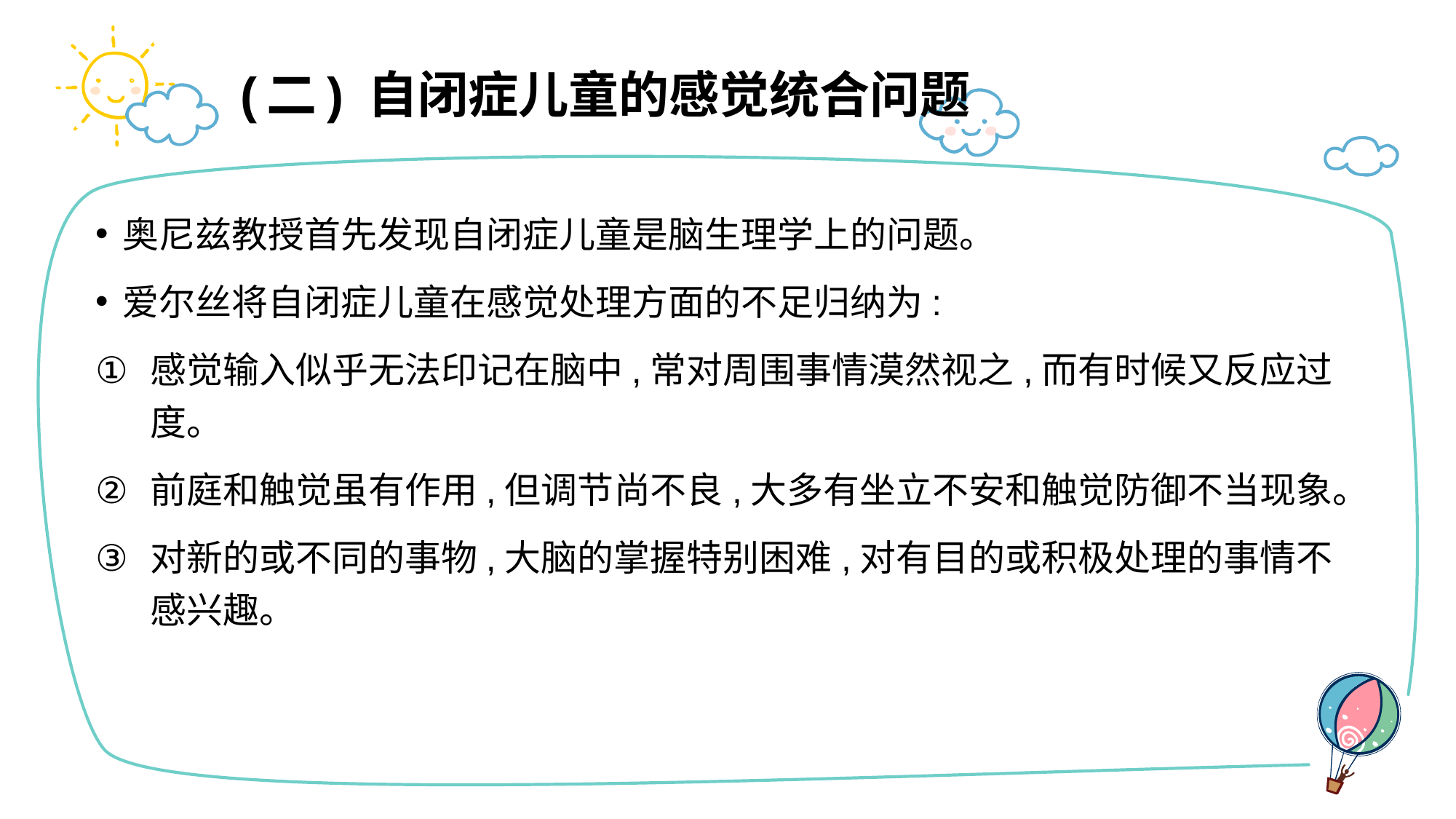

# (二) 自闭症儿童的感觉统合问题
奥尼兹教授首先发现自闭症儿童是脑生理学上的问题。
爱尔丝将自闭症儿童在感觉处理方面的不足归纳为:
感觉输入似乎无法印记在脑中,常对周围事情漠然视之,而有时候又反应过度。
前庭和触觉虽有作用,但调节尚不良,大多有坐立不安和触觉防御不当现象。
对新的或不同的事物,大脑的掌握特别困难,对有目的或积极处理的事情不感兴趣。